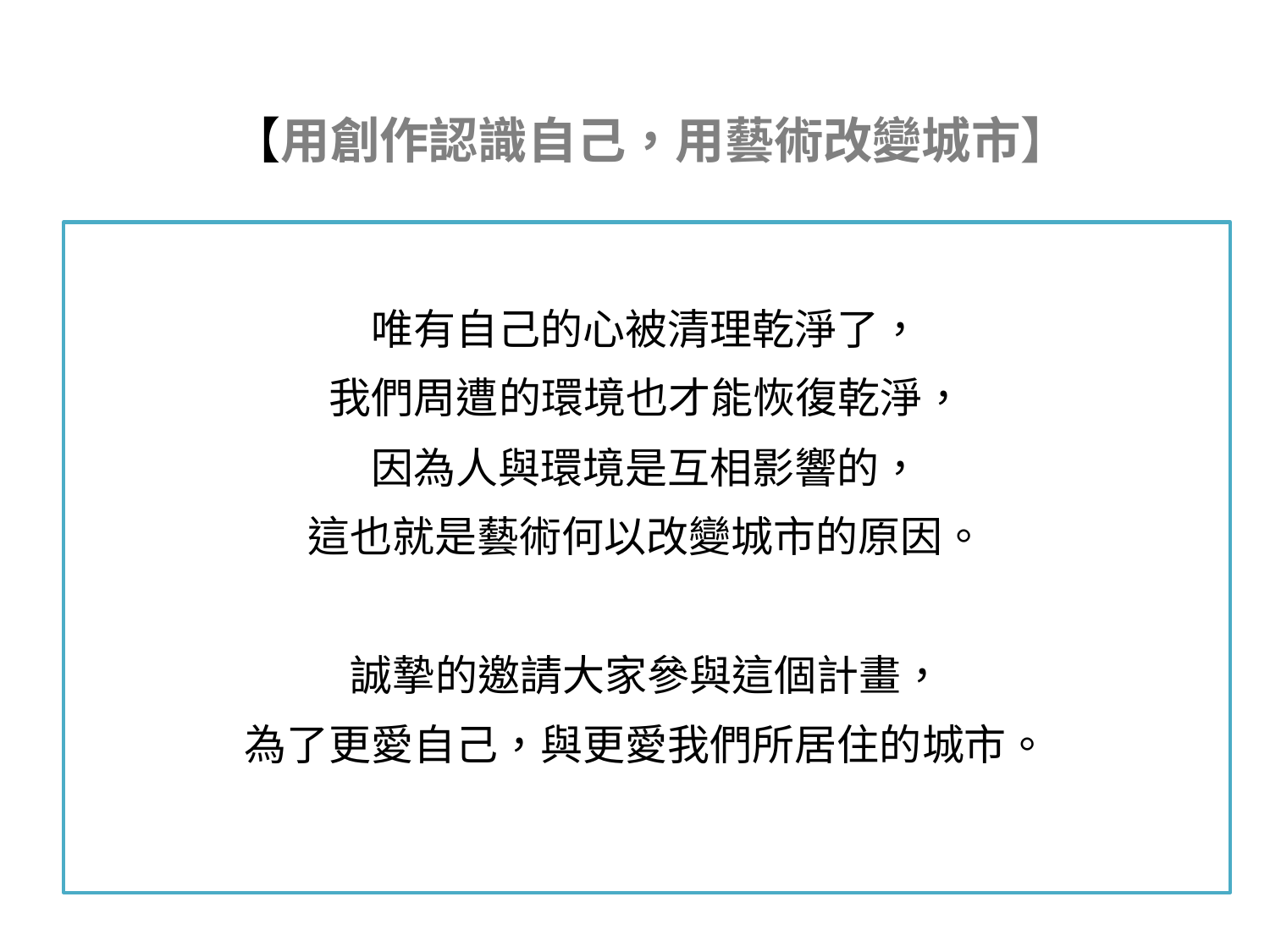

# 【用創作認識自己，用藝術改變城市】

唯有自己的心被清理乾淨了，
我們周遭的環境也才能恢復乾淨，
因為人與環境是互相影響的，
這也就是藝術何以改變城市的原因。

誠摯的邀請大家參與這個計畫，
為了更愛自己，與更愛我們所居住的城市。